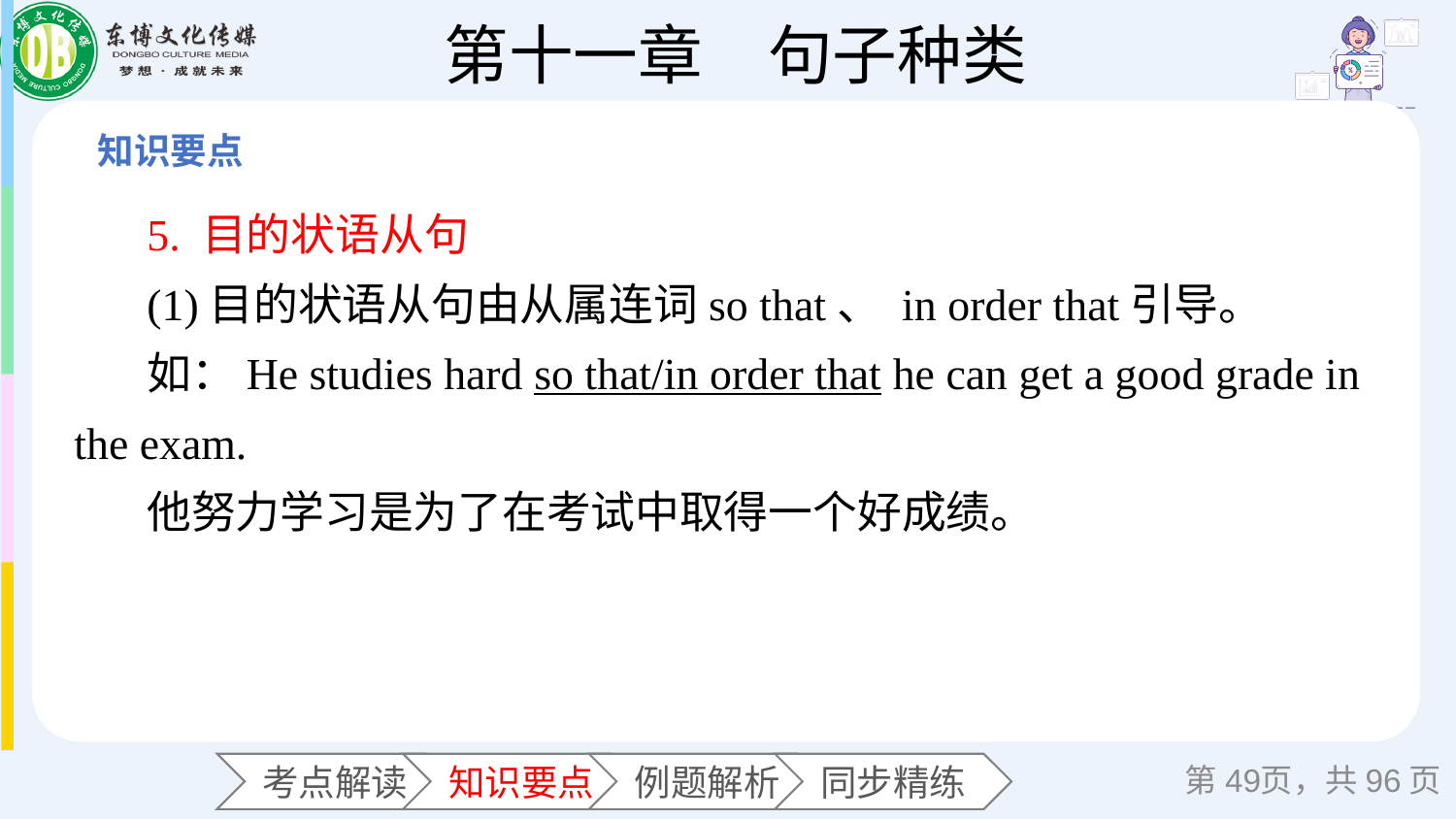

5. 目的状语从句
(1)目的状语从句由从属连词so that、 in order that引导。
如：He studies hard so that/in order that he can get a good grade in the exam.
他努力学习是为了在考试中取得一个好成绩。
第49页，共96页